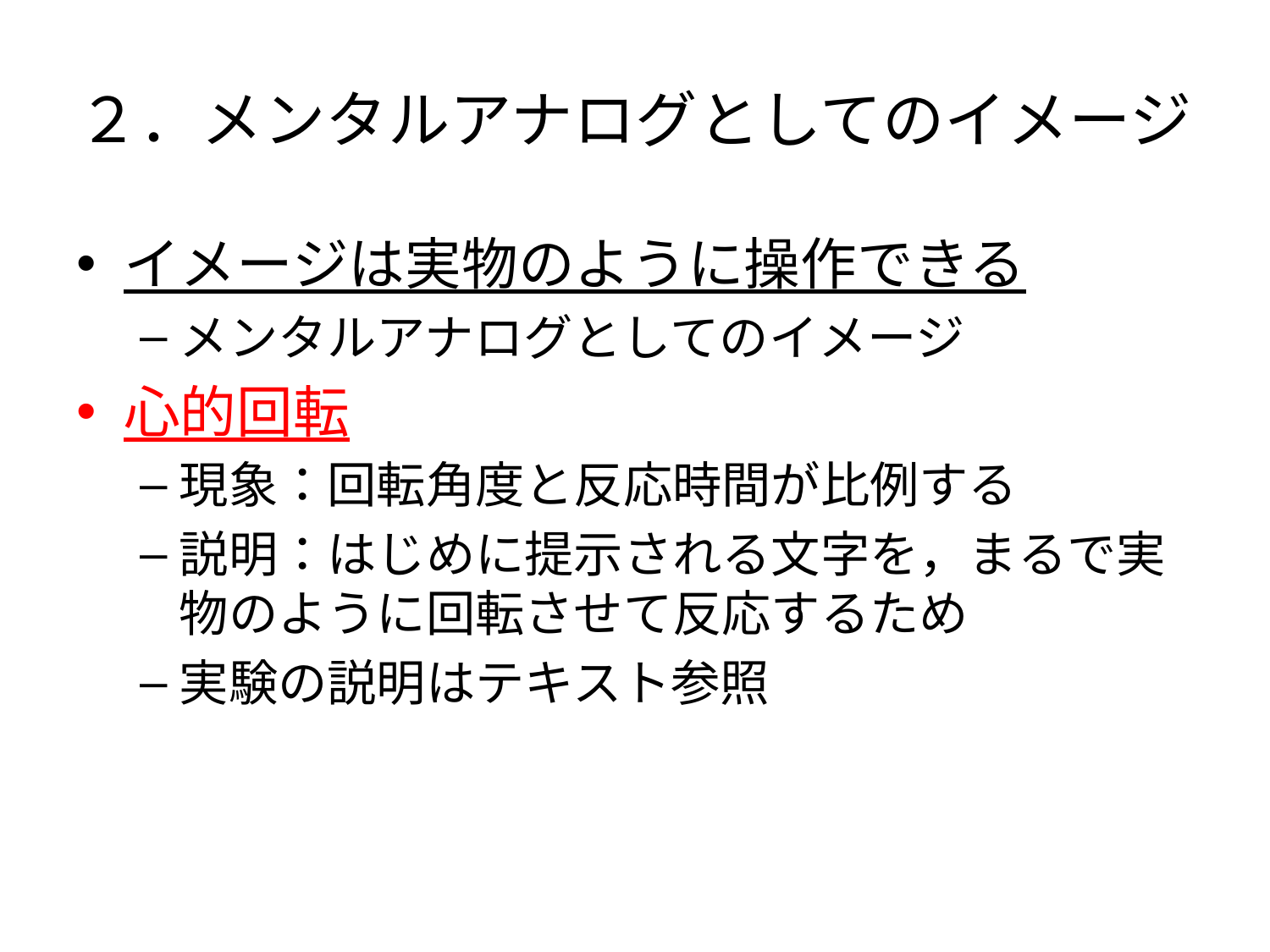

# ２．メンタルアナログとしてのイメージ
イメージは実物のように操作できる
メンタルアナログとしてのイメージ
心的回転
現象：回転角度と反応時間が比例する
説明：はじめに提示される文字を，まるで実物のように回転させて反応するため
実験の説明はテキスト参照